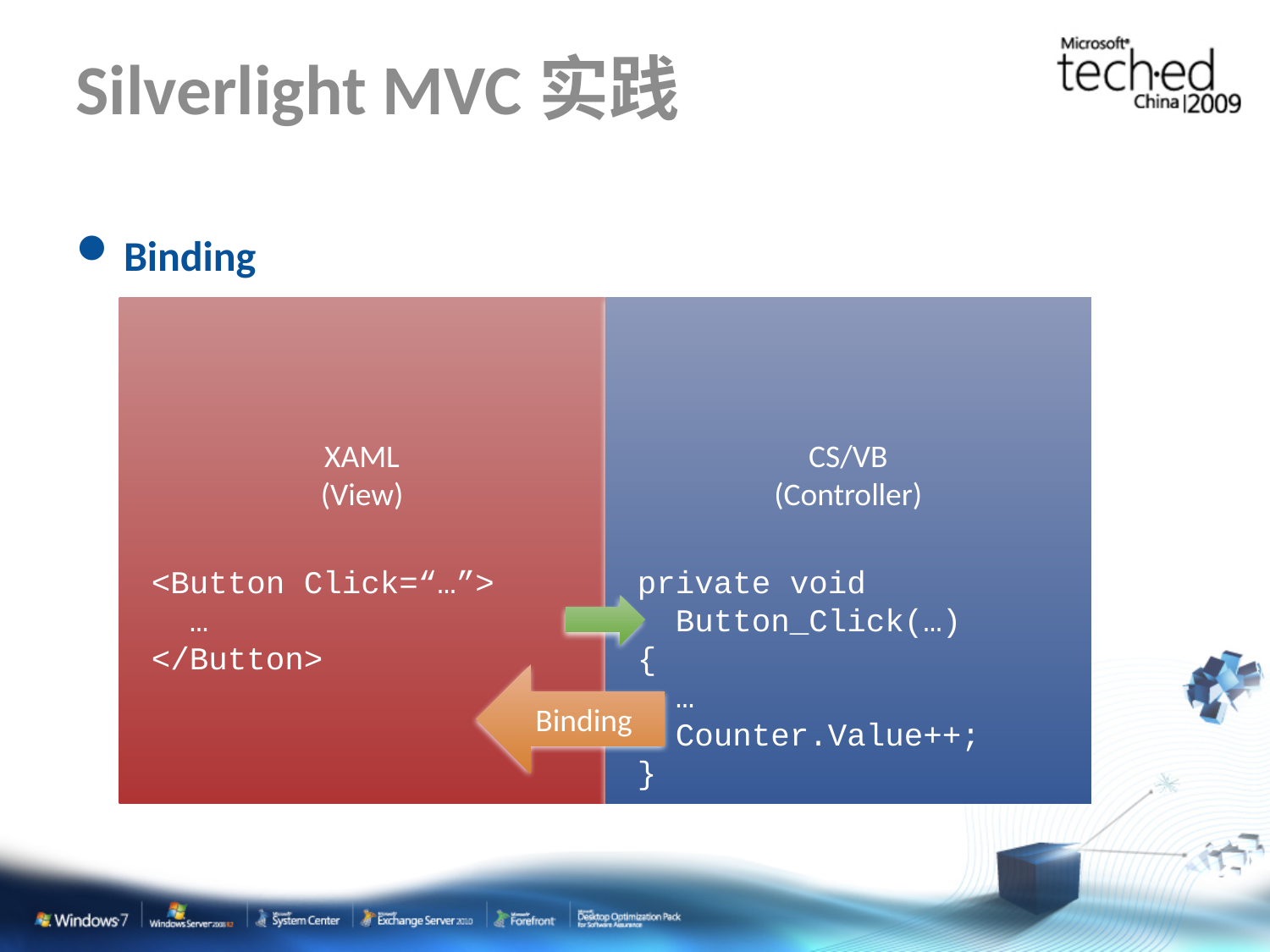

# Silverlight MVC实践
Binding
XAML
(View)

CS/VB
(Controller)

<Button Click=“…”>
  …
</Button>
private void
  Button_Click(…)
{
  …
  Counter.Value++;
}

Binding